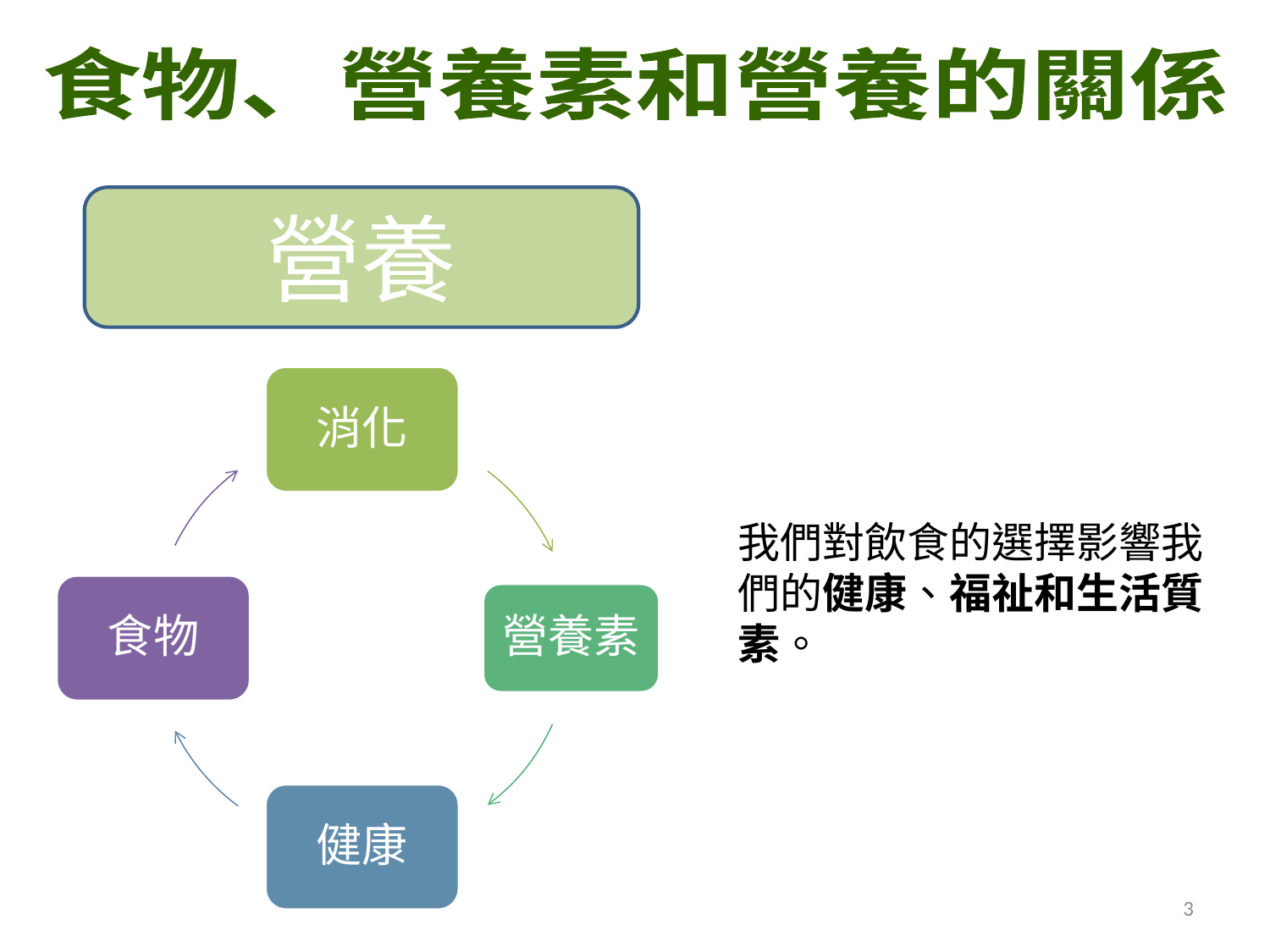

食物、營養素和營養的關係
營養
消化

食物
營養素
健康
我們對飲食的選擇影響我們的健康、福祉和生活質素。
3